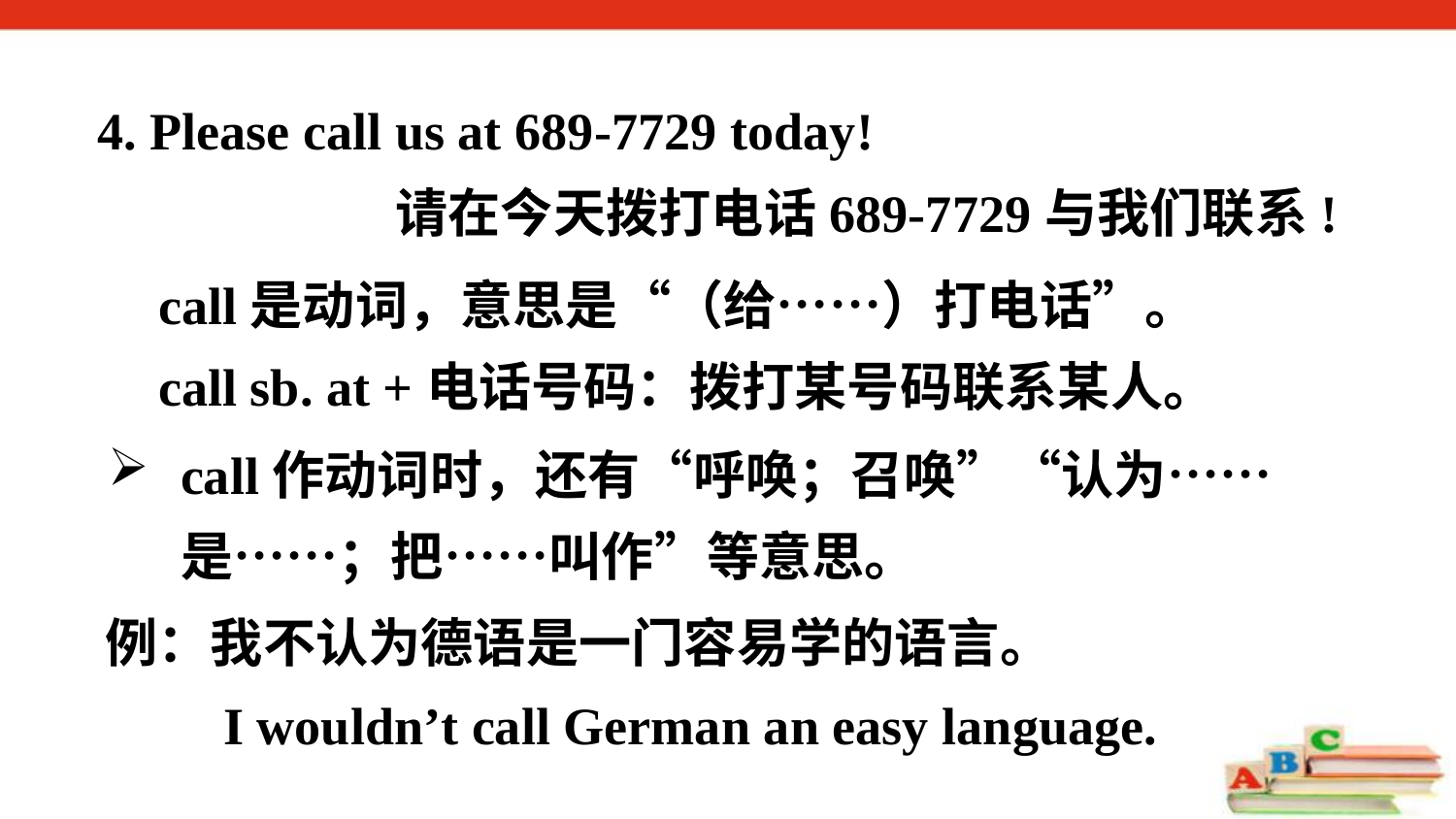

4. Please call us at 689-7729 today!
                        请在今天拨打电话689-7729与我们联系!
call是动词，意思是“（给……）打电话”。
call sb. at +电话号码：拨打某号码联系某人。
call作动词时，还有“呼唤；召唤”“认为……是……；把……叫作”等意思。
例：我不认为德语是一门容易学的语言。
         I wouldn’t call German an easy language.